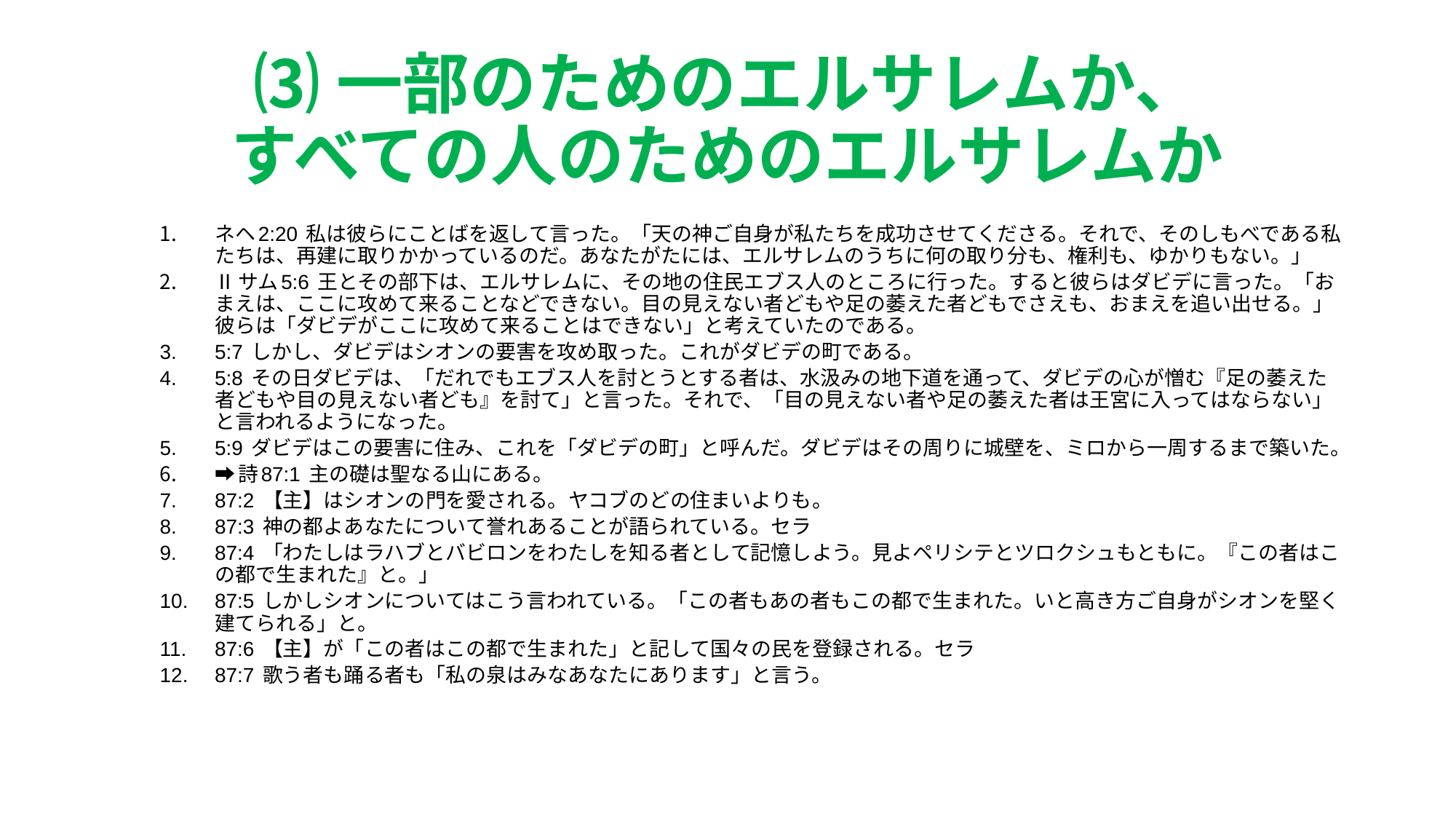

# ⑶一部のためのエルサレムか、 すべての人のためのエルサレムか
ネヘ2:20 私は彼らにことばを返して言った。「天の神ご自身が私たちを成功させてくださる。それで、そのしもべである私たちは、再建に取りかかっているのだ。あなたがたには、エルサレムのうちに何の取り分も、権利も、ゆかりもない。」
Ⅱサム5:6 王とその部下は、エルサレムに、その地の住民エブス人のところに行った。すると彼らはダビデに言った。「おまえは、ここに攻めて来ることなどできない。目の見えない者どもや足の萎えた者どもでさえも、おまえを追い出せる。」彼らは「ダビデがここに攻めて来ることはできない」と考えていたのである。
5:7 しかし、ダビデはシオンの要害を攻め取った。これがダビデの町である。
5:8 その日ダビデは、「だれでもエブス人を討とうとする者は、水汲みの地下道を通って、ダビデの心が憎む『足の萎えた者どもや目の見えない者ども』を討て」と言った。それで、「目の見えない者や足の萎えた者は王宮に入ってはならない」と言われるようになった。
5:9 ダビデはこの要害に住み、これを「ダビデの町」と呼んだ。ダビデはその周りに城壁を、ミロから一周するまで築いた。
➡詩87:1 主の礎は聖なる山にある。
87:2 【主】はシオンの門を愛される。ヤコブのどの住まいよりも。
87:3 神の都よあなたについて誉れあることが語られている。セラ
87:4 「わたしはラハブとバビロンをわたしを知る者として記憶しよう。見よペリシテとツロクシュもともに。『この者はこの都で生まれた』と。」
87:5 しかしシオンについてはこう言われている。「この者もあの者もこの都で生まれた。いと高き方ご自身がシオンを堅く建てられる」と。
87:6 【主】が「この者はこの都で生まれた」と記して国々の民を登録される。セラ
87:7 歌う者も踊る者も「私の泉はみなあなたにあります」と言う。